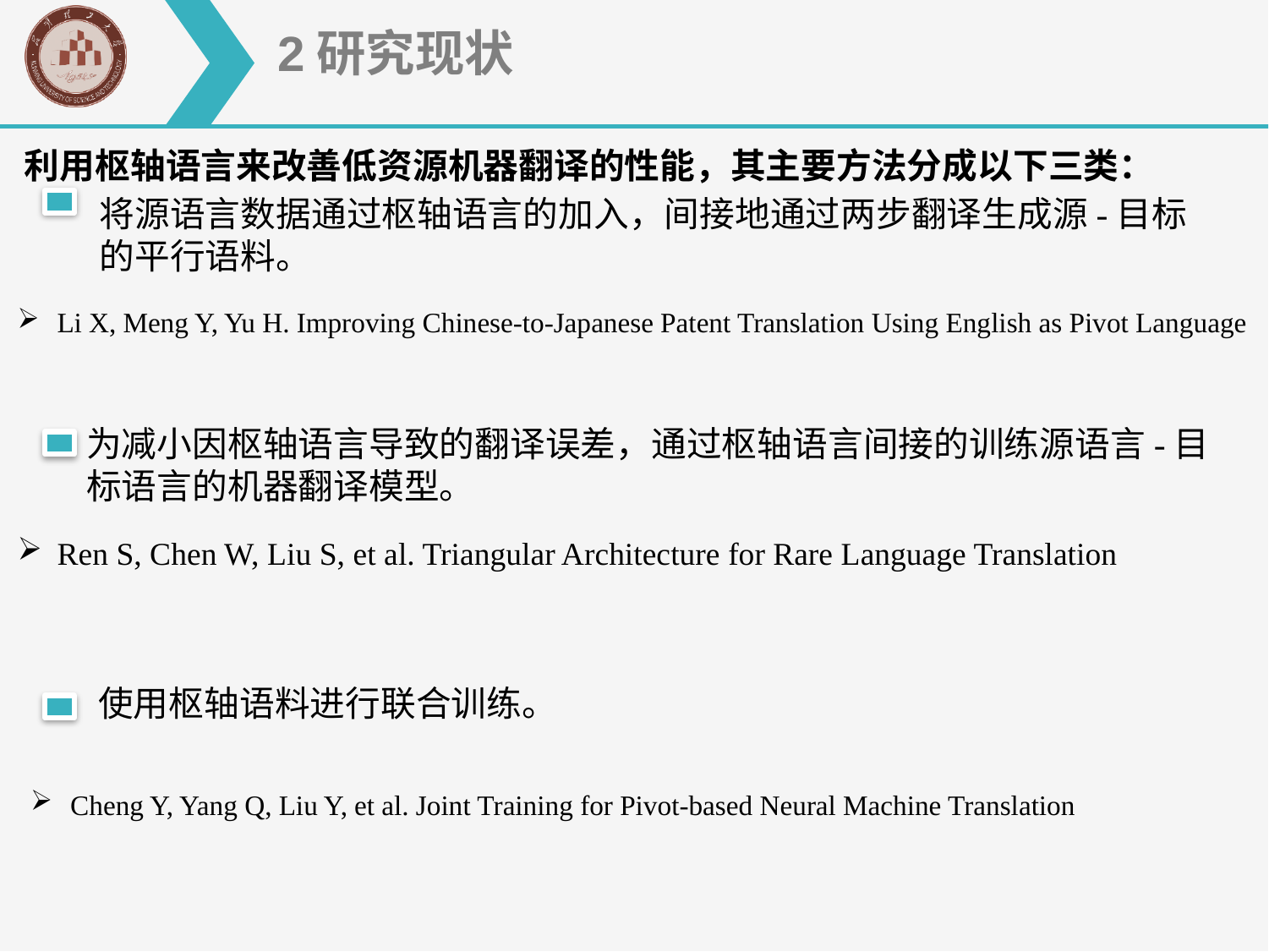

2研究现状
利用枢轴语言来改善低资源机器翻译的性能，其主要方法分成以下三类：
将源语言数据通过枢轴语言的加入，间接地通过两步翻译生成源-目标的平行语料。

Li X, Meng Y, Yu H. Improving Chinese-to-Japanese Patent Translation Using English as Pivot Language
为减小因枢轴语言导致的翻译误差，通过枢轴语言间接的训练源语言-目标语言的机器翻译模型。

Ren S, Chen W, Liu S, et al. Triangular Architecture for Rare Language Translation
使用枢轴语料进行联合训练。

Cheng Y, Yang Q, Liu Y, et al. Joint Training for Pivot-based Neural Machine Translation